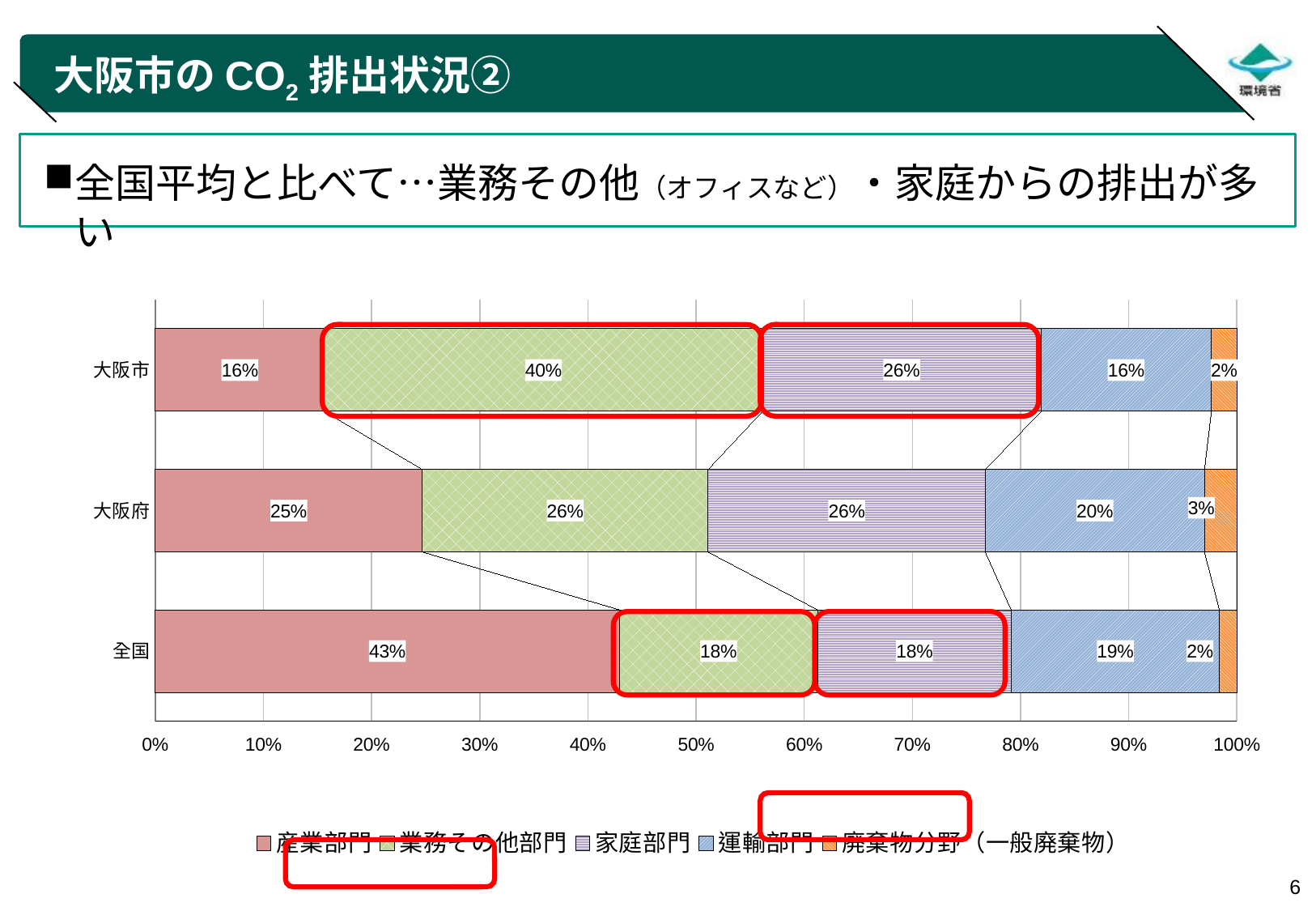

# 大阪市のCO2排出状況➁
全国平均と比べて…業務その他（オフィスなど）・家庭からの排出が多い

### Chart

| Category | 産業部門 | 業務その他部門 | 家庭部門 | 運輸部門 | 廃棄物分野（一般廃棄物） |
|---|---|---|---|---|---|
| 全国 | 0.4290963107718928 | 0.18339622764677718 | 0.17894988567081802 | 0.1925088813007056 | 0.016048694609806385 |
| 大阪府 | 0.2467874129408086 | 0.26432383181754276 | 0.2563228661350365 | 0.2026781154105948 | 0.029887773696017313 |
| 大阪市 | 0.15639771570511002 | 0.40489220789701913 | 0.257513373979854 | 0.15765714998591993 | 0.023539552432096888 |